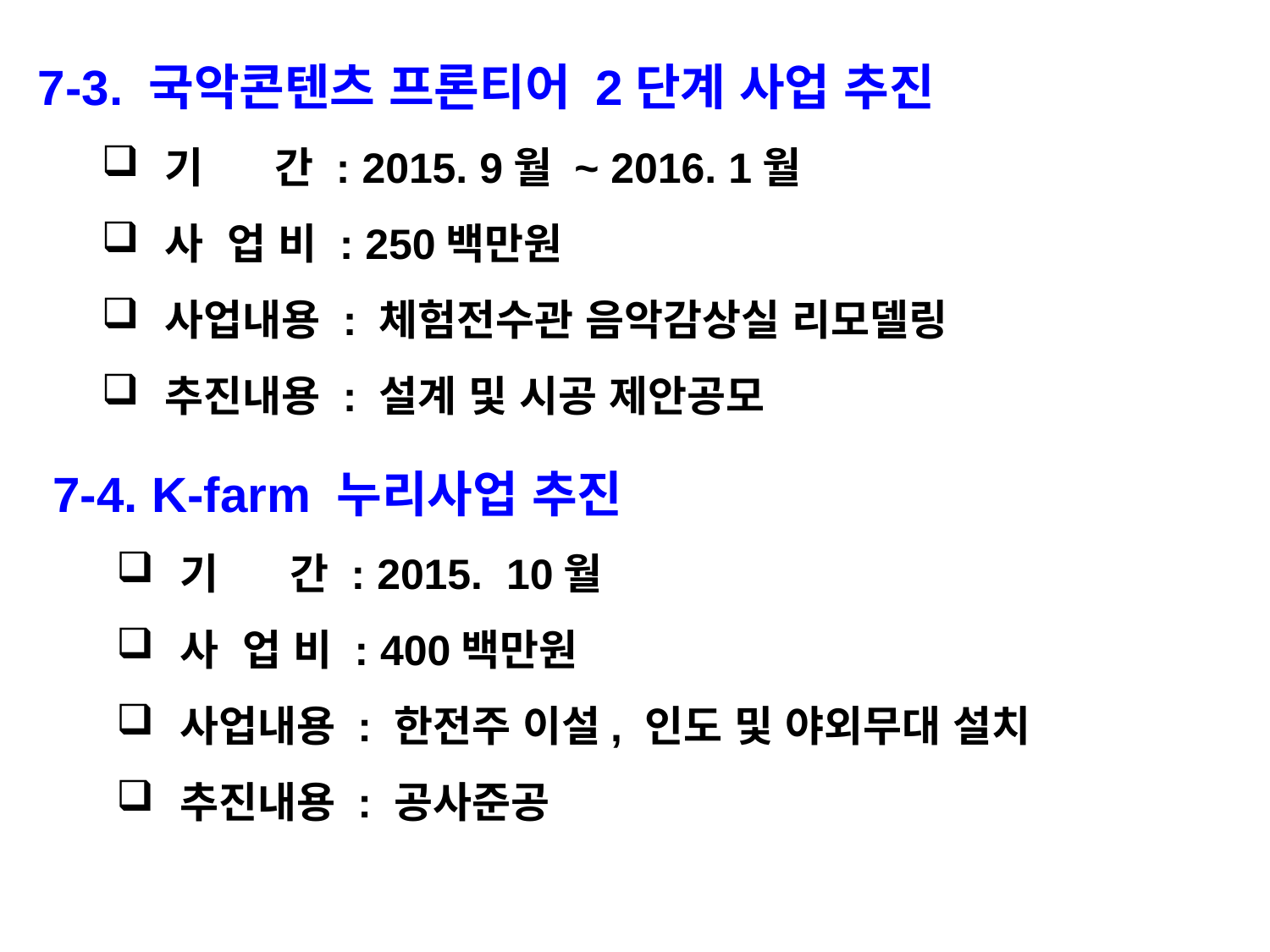

7-3. 국악콘텐츠 프론티어 2단계 사업 추진
기      간 : 2015. 9월 ~ 2016. 1월
사  업 비 : 250백만원
사업내용 : 체험전수관 음악감상실 리모델링
추진내용 : 설계 및 시공 제안공모

7-4. K-farm 누리사업 추진
기      간 : 2015.  10월
사  업 비 : 400백만원
사업내용 : 한전주 이설, 인도 및 야외무대 설치
추진내용 : 공사준공